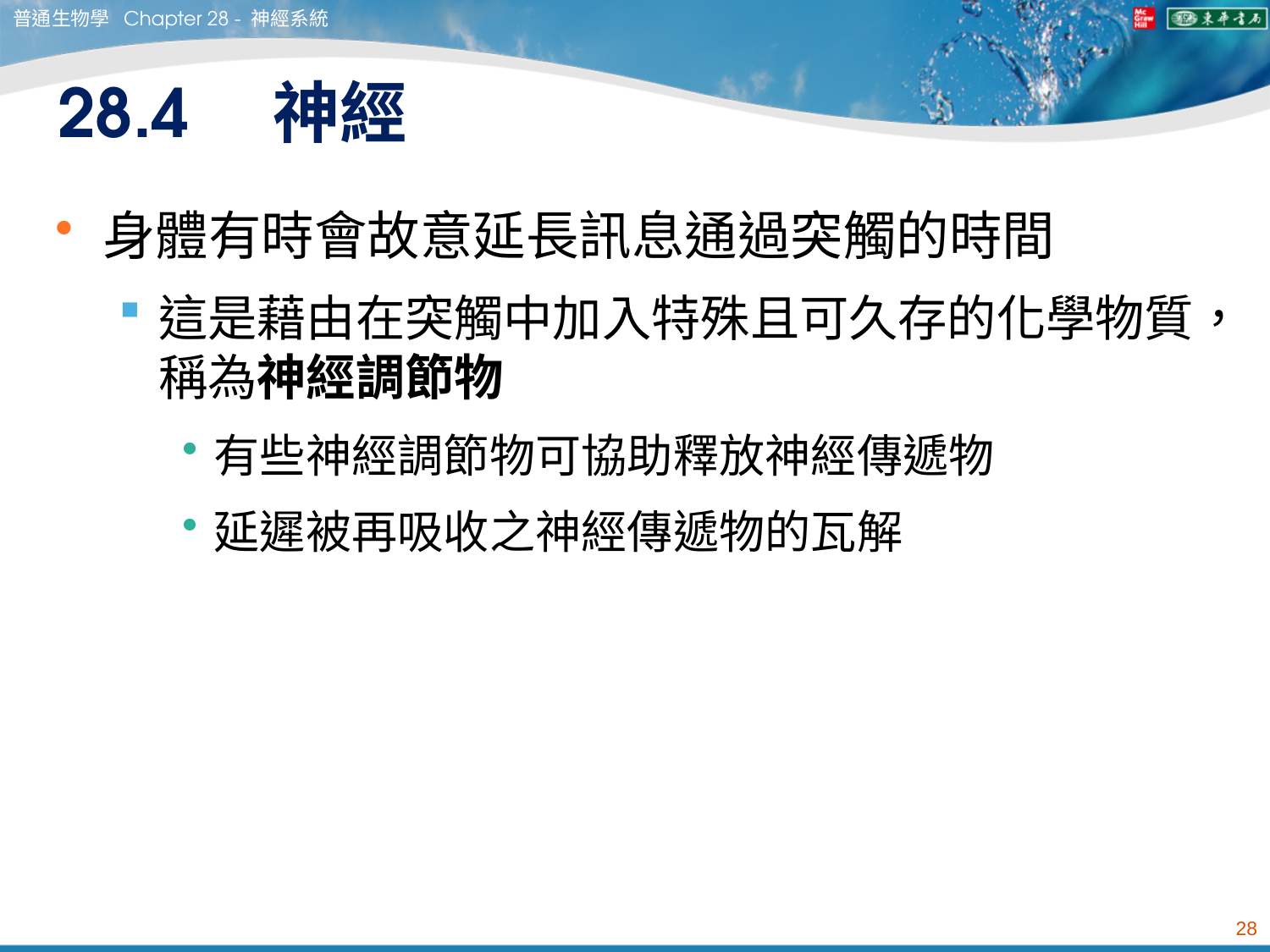

普通生物學  Chapter 28 - 神經系統
# 28.4　神經
身體有時會故意延長訊息通過突觸的時間
這是藉由在突觸中加入特殊且可久存的化學物質，稱為神經調節物
有些神經調節物可協助釋放神經傳遞物
延遲被再吸收之神經傳遞物的瓦解
28